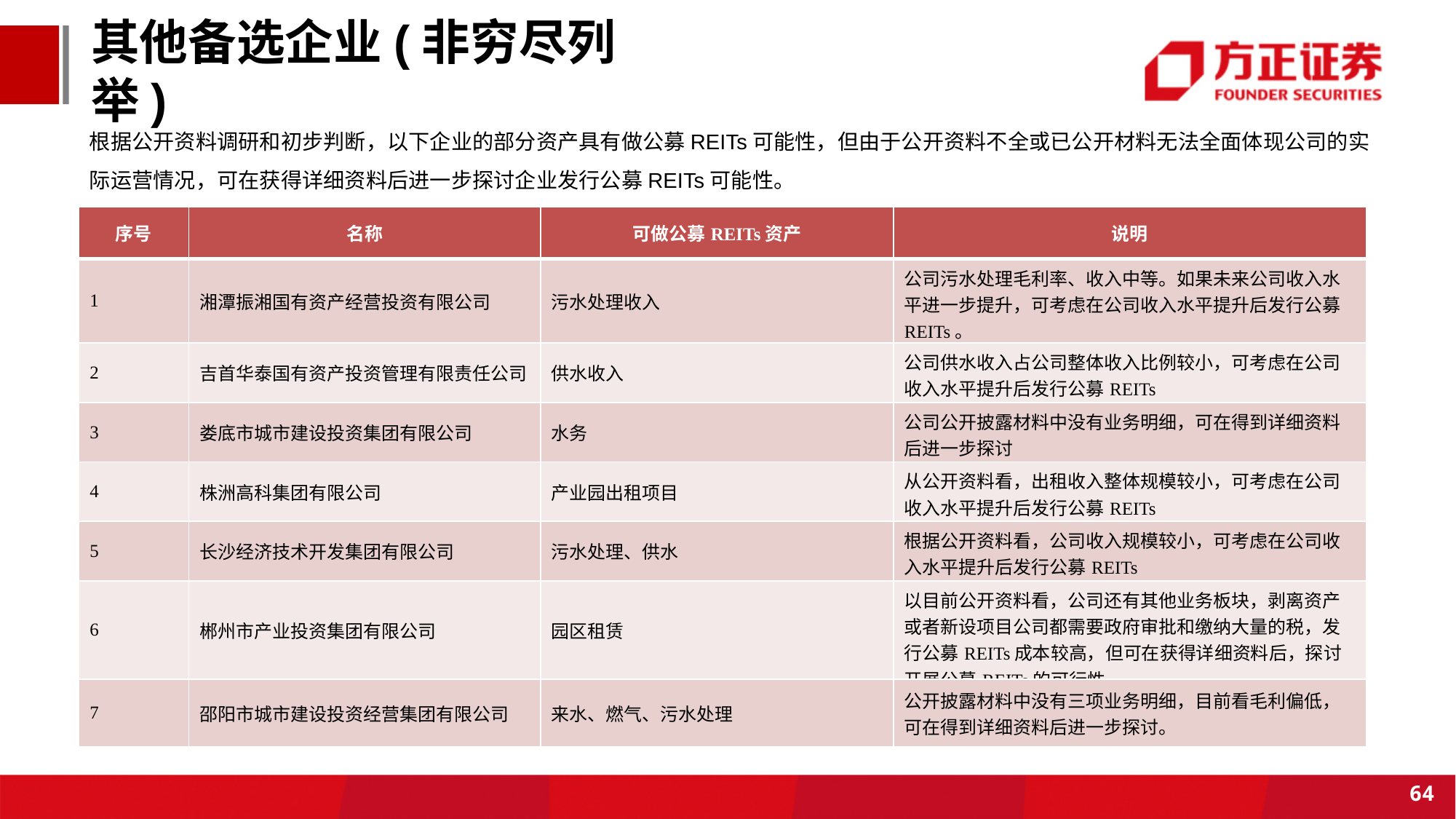

其他备选企业(非穷尽列举)
根据公开资料调研和初步判断，以下企业的部分资产具有做公募REITs可能性，但由于公开资料不全或已公开材料无法全面体现公司的实际运营情况，可在获得详细资料后进一步探讨企业发行公募REITs可能性。
| 序号 | 名称 | 可做公募REITs资产 | 说明 |
| --- | --- | --- | --- |
| 1 | 湘潭振湘国有资产经营投资有限公司 | 污水处理收入 | 公司污水处理毛利率、收入中等。如果未来公司收入水平进一步提升，可考虑在公司收入水平提升后发行公募REITs。 |
| 2 | 吉首华泰国有资产投资管理有限责任公司 | 供水收入 | 公司供水收入占公司整体收入比例较小，可考虑在公司收入水平提升后发行公募REITs |
| 3 | 娄底市城市建设投资集团有限公司 | 水务 | 公司公开披露材料中没有业务明细，可在得到详细资料后进一步探讨 |
| 4 | 株洲高科集团有限公司 | 产业园出租项目 | 从公开资料看，出租收入整体规模较小，可考虑在公司收入水平提升后发行公募REITs |
| 5 | 长沙经济技术开发集团有限公司 | 污水处理、供水 | 根据公开资料看，公司收入规模较小，可考虑在公司收入水平提升后发行公募REITs |
| 6 | 郴州市产业投资集团有限公司 | 园区租赁 | 以目前公开资料看，公司还有其他业务板块，剥离资产或者新设项目公司都需要政府审批和缴纳大量的税，发行公募REITs成本较高，但可在获得详细资料后，探讨开展公募REITs的可行性。 |
| 7 | 邵阳市城市建设投资经营集团有限公司 | 来水、燃气、污水处理 | 公开披露材料中没有三项业务明细，目前看毛利偏低，可在得到详细资料后进一步探讨。 |
64